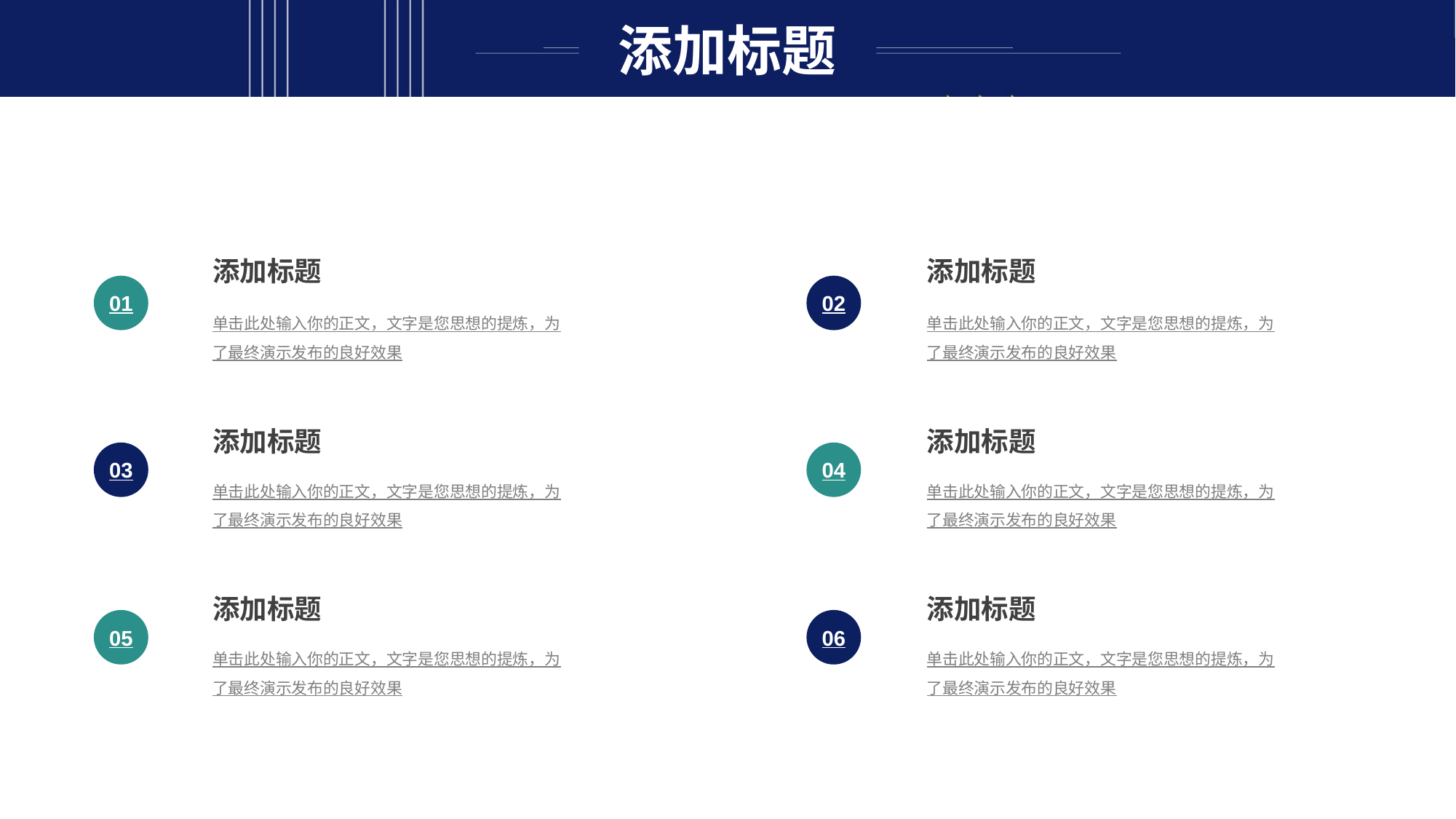

添加标题
添加标题
添加标题
01
02
单击此处输入你的正文，文字是您思想的提炼，为了最终演示发布的良好效果
单击此处输入你的正文，文字是您思想的提炼，为了最终演示发布的良好效果
添加标题
添加标题
03
04
单击此处输入你的正文，文字是您思想的提炼，为了最终演示发布的良好效果
单击此处输入你的正文，文字是您思想的提炼，为了最终演示发布的良好效果
添加标题
添加标题
05
06
单击此处输入你的正文，文字是您思想的提炼，为了最终演示发布的良好效果
单击此处输入你的正文，文字是您思想的提炼，为了最终演示发布的良好效果